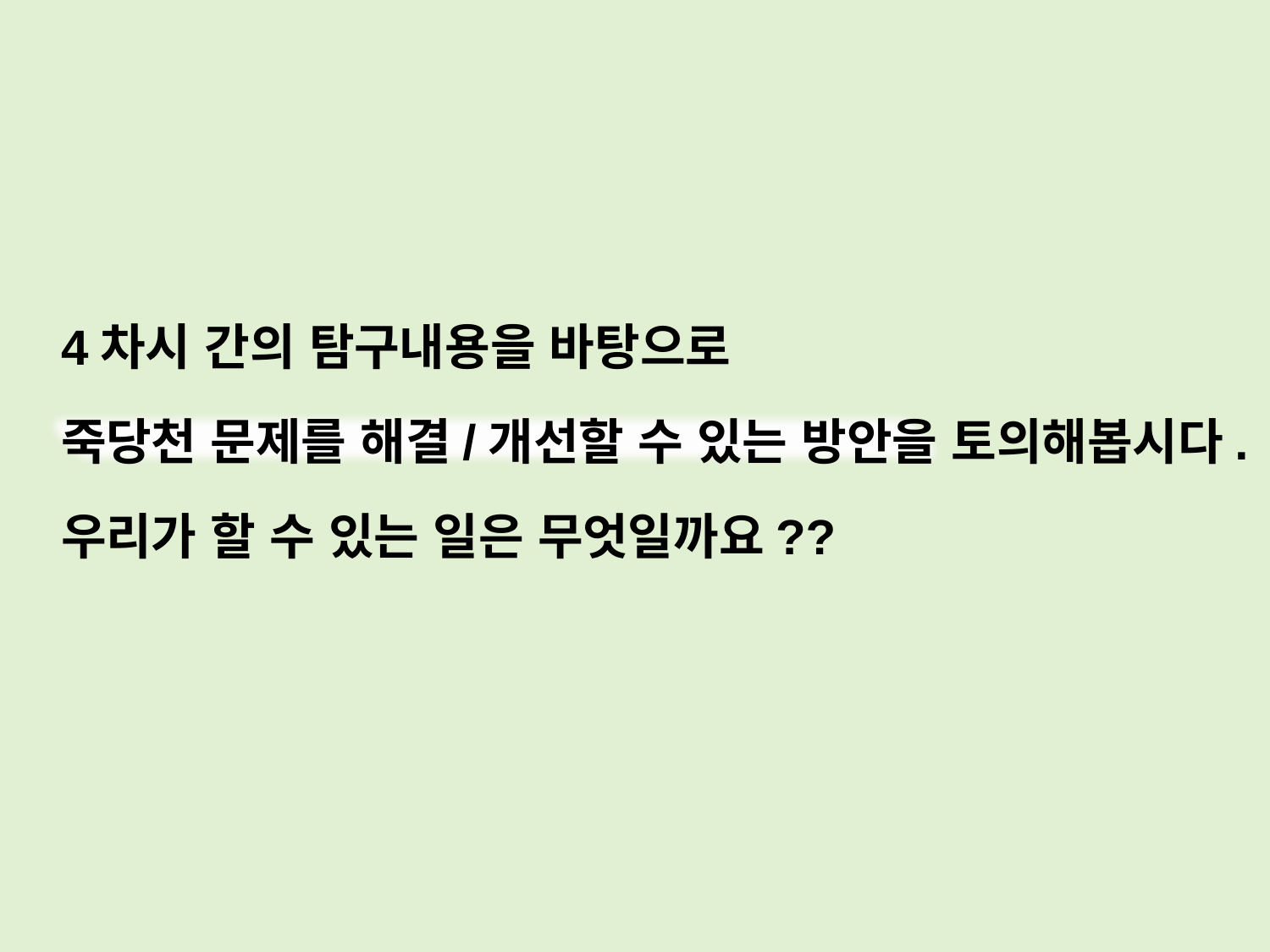

4차시 간의 탐구내용을 바탕으로
죽당천 문제를 해결/개선할 수 있는 방안을 토의해봅시다.
우리가 할 수 있는 일은 무엇일까요??